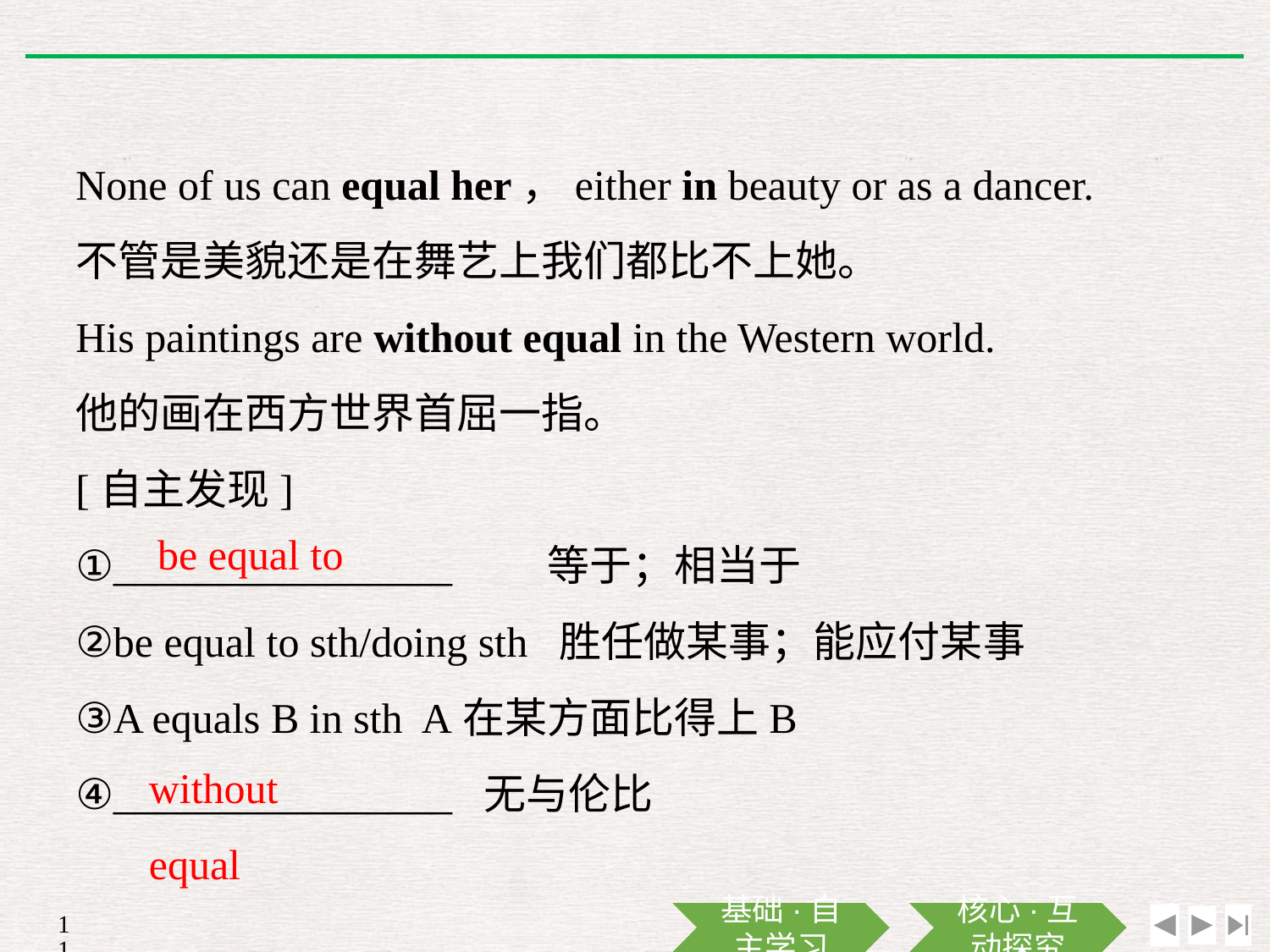

None of us can equal her，either in beauty or as a dancer.
不管是美貌还是在舞艺上我们都比不上她。
His paintings are without equal in the Western world.
他的画在西方世界首屈一指。
[自主发现]
①________________　　等于；相当于
②be equal to sth/doing sth  胜任做某事；能应付某事
③A equals B in sth  A在某方面比得上B
④________________  无与伦比
be equal to
without equal